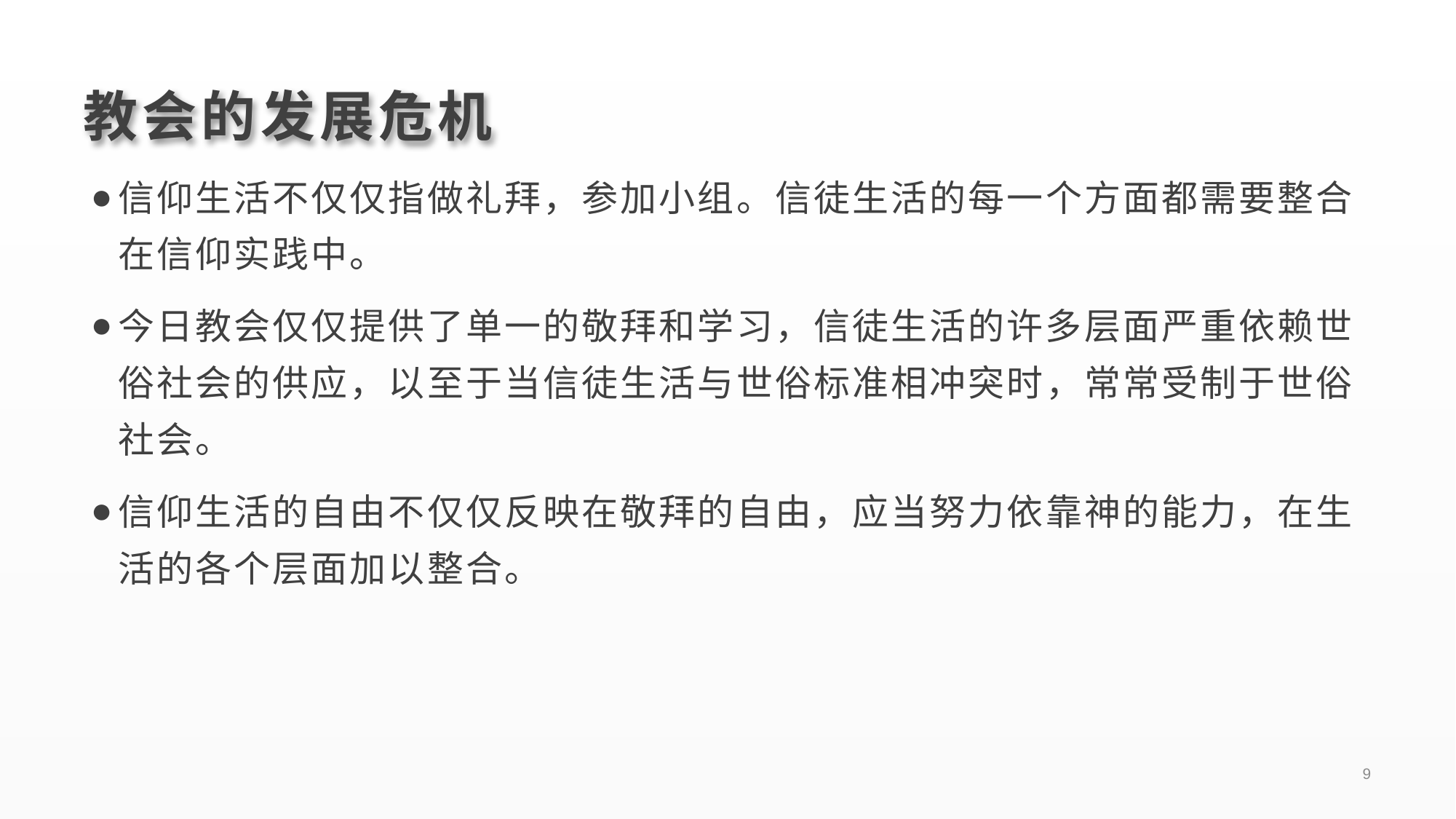

# 教会的发展危机
信仰生活不仅仅指做礼拜，参加小组。信徒生活的每一个方面都需要整合在信仰实践中。
今日教会仅仅提供了单一的敬拜和学习，信徒生活的许多层面严重依赖世俗社会的供应，以至于当信徒生活与世俗标准相冲突时，常常受制于世俗社会。
信仰生活的自由不仅仅反映在敬拜的自由，应当努力依靠神的能力，在生活的各个层面加以整合。
9